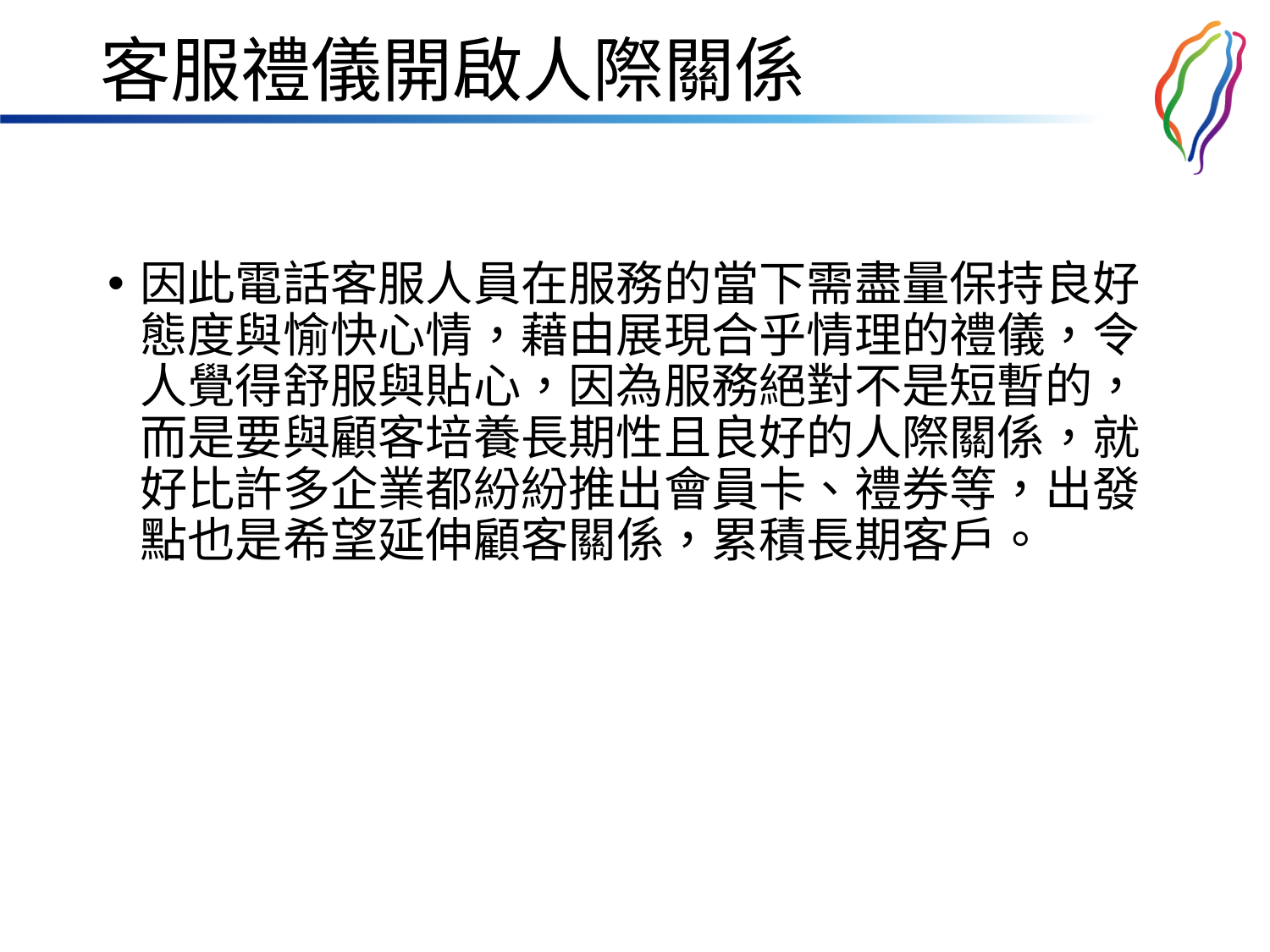

# 客服禮儀開啟人際關係
因此電話客服人員在服務的當下需盡量保持良好態度與愉快心情，藉由展現合乎情理的禮儀，令人覺得舒服與貼心，因為服務絕對不是短暫的，而是要與顧客培養長期性且良好的人際關係，就好比許多企業都紛紛推出會員卡、禮券等，出發點也是希望延伸顧客關係，累積長期客戶。